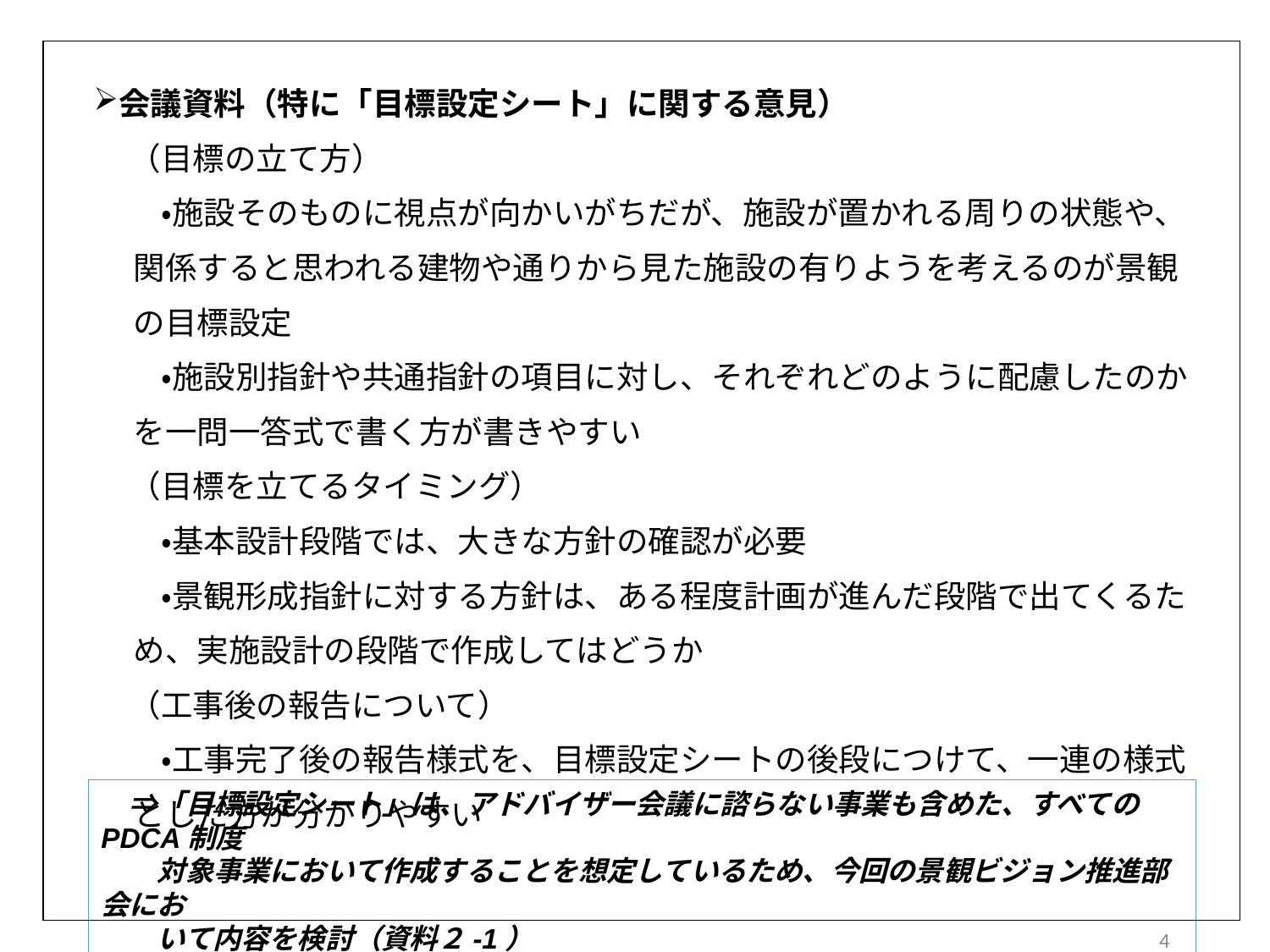

会議資料（特に「目標設定シート」に関する意見）
　　　（目標の立て方）
　　　　・施設そのものに視点が向かいがちだが、施設が置かれる周りの状態や、関係すると思われる建物や通りから見た施設の有りようを考えるのが景観の目標設定
　　　　・施設別指針や共通指針の項目に対し、それぞれどのように配慮したのかを一問一答式で書く方が書きやすい
　　　（目標を立てるタイミング）
　　　　・基本設計段階では、大きな方針の確認が必要
　　　　・景観形成指針に対する方針は、ある程度計画が進んだ段階で出てくるため、実施設計の段階で作成してはどうか
　　　（工事後の報告について）
　　　　・工事完了後の報告様式を、目標設定シートの後段につけて、一連の様式とした方が分かりやすい
　⇒「目標設定シート」は、アドバイザー会議に諮らない事業も含めた、すべてのPDCA制度
　　対象事業において作成することを想定しているため、今回の景観ビジョン推進部会にお
　　いて内容を検討（資料２-1）
4